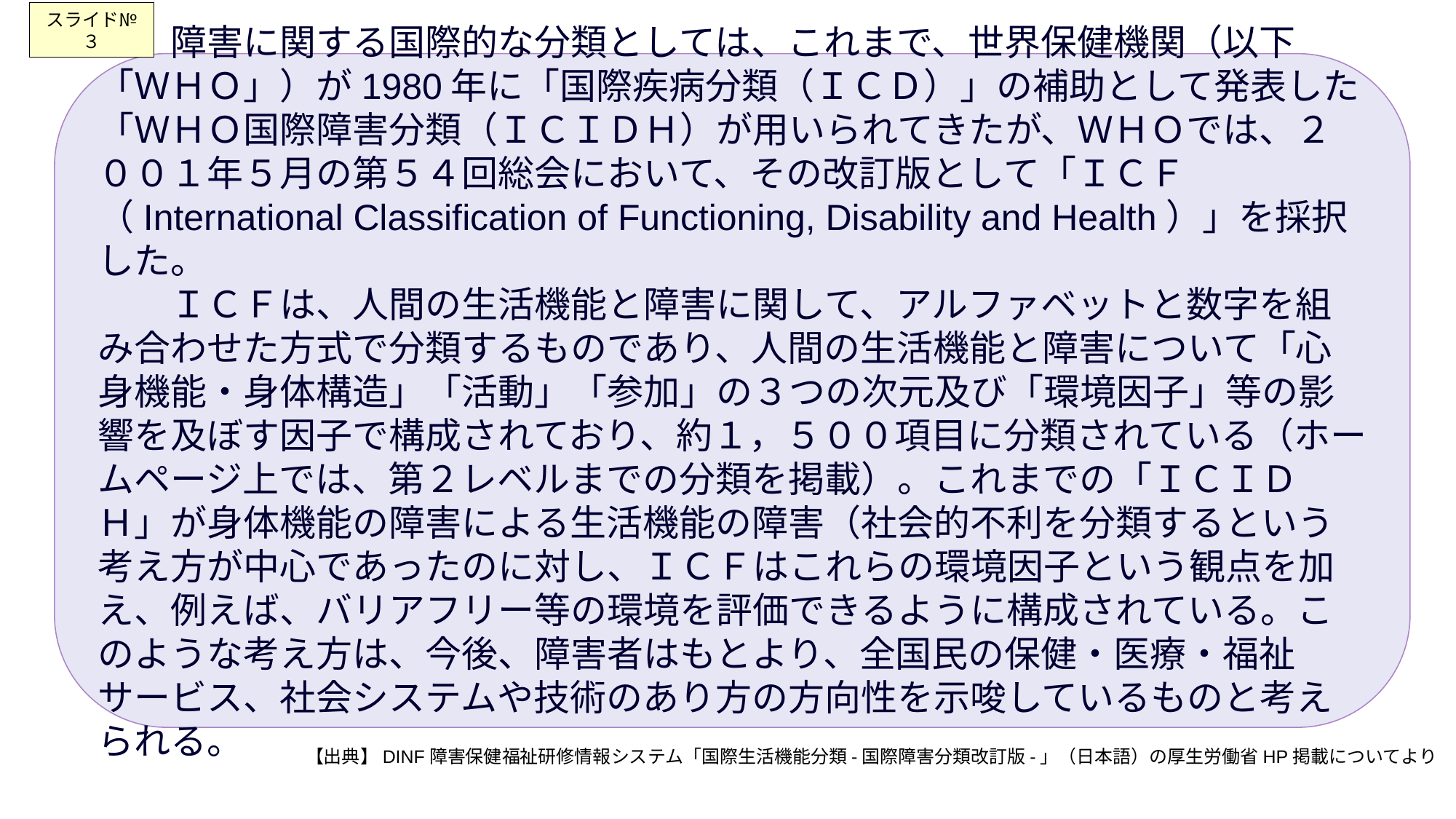

スライド№３
　　障害に関する国際的な分類としては、これまで、世界保健機関（以下「ＷＨＯ」）が1980年に「国際疾病分類（ＩＣＤ）」の補助として発表した「ＷＨＯ国際障害分類（ＩＣＩＤＨ）が用いられてきたが、ＷＨＯでは、２００１年５月の第５４回総会において、その改訂版として「ＩＣＦ（International Classification of Functioning, Disability and Health）」を採択した。
　　ＩＣＦは、人間の生活機能と障害に関して、アルファベットと数字を組み合わせた方式で分類するものであり、人間の生活機能と障害について「心身機能・身体構造」「活動」「参加」の３つの次元及び「環境因子」等の影響を及ぼす因子で構成されており、約１，５００項目に分類されている（ホームページ上では、第２レベルまでの分類を掲載）。これまでの「ＩＣＩＤＨ」が身体機能の障害による生活機能の障害（社会的不利を分類するという考え方が中心であったのに対し、ＩＣＦはこれらの環境因子という観点を加え、例えば、バリアフリー等の環境を評価できるように構成されている。このような考え方は、今後、障害者はもとより、全国民の保健・医療・福祉サービス、社会システムや技術のあり方の方向性を示唆しているものと考えられる。
【出典】DINF障害保健福祉研修情報システム「国際生活機能分類-国際障害分類改訂版-」（日本語）の厚生労働省HP掲載についてより